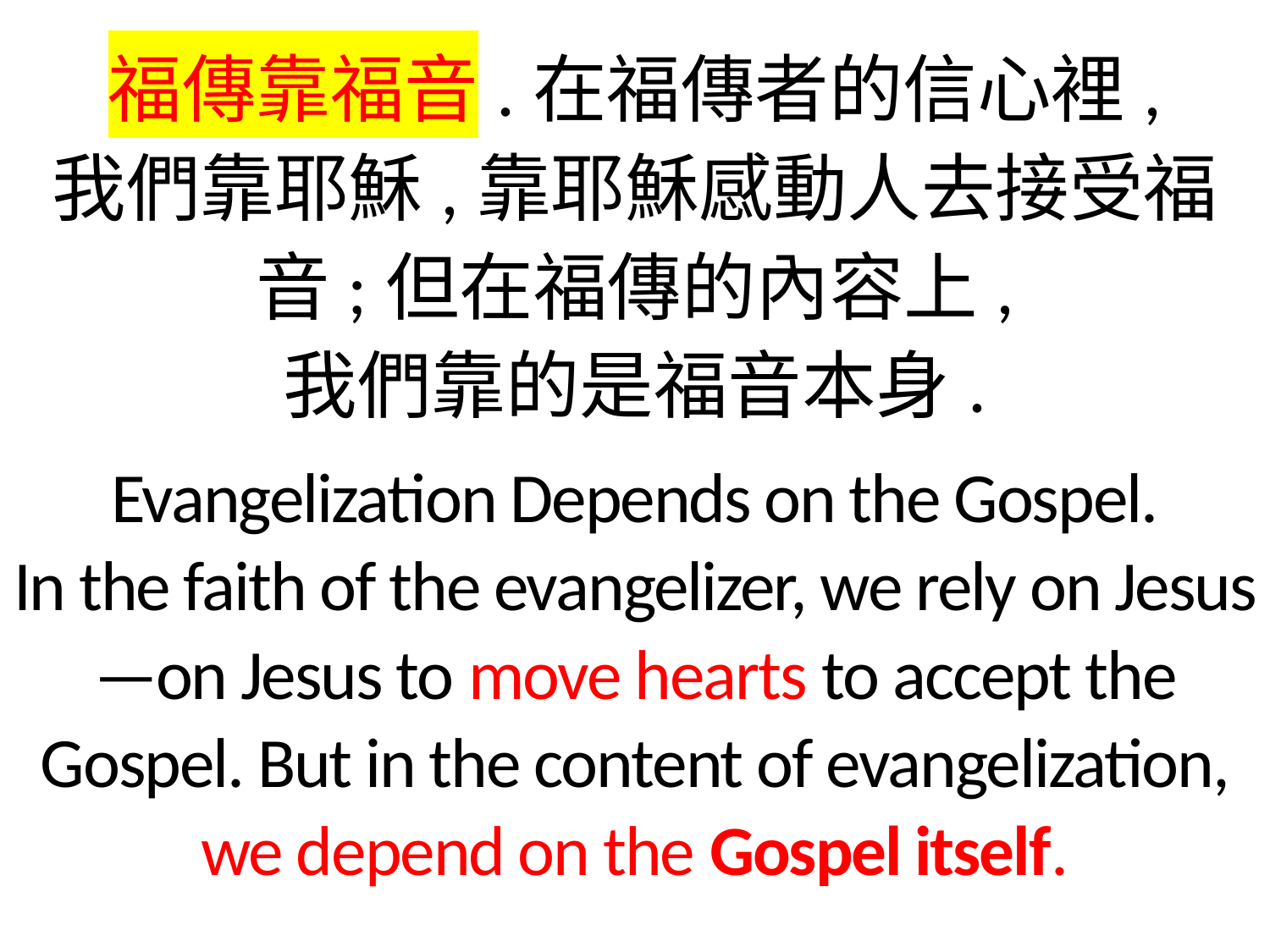

福傳靠福音.在福傳者的信心裡,
我們靠耶穌,靠耶穌感動人去接受福音;但在福傳的內容上,
我們靠的是福音本身.
Evangelization Depends on the Gospel.
In the faith of the evangelizer, we rely on Jesus—on Jesus to move hearts to accept the Gospel. But in the content of evangelization, we depend on the Gospel itself.